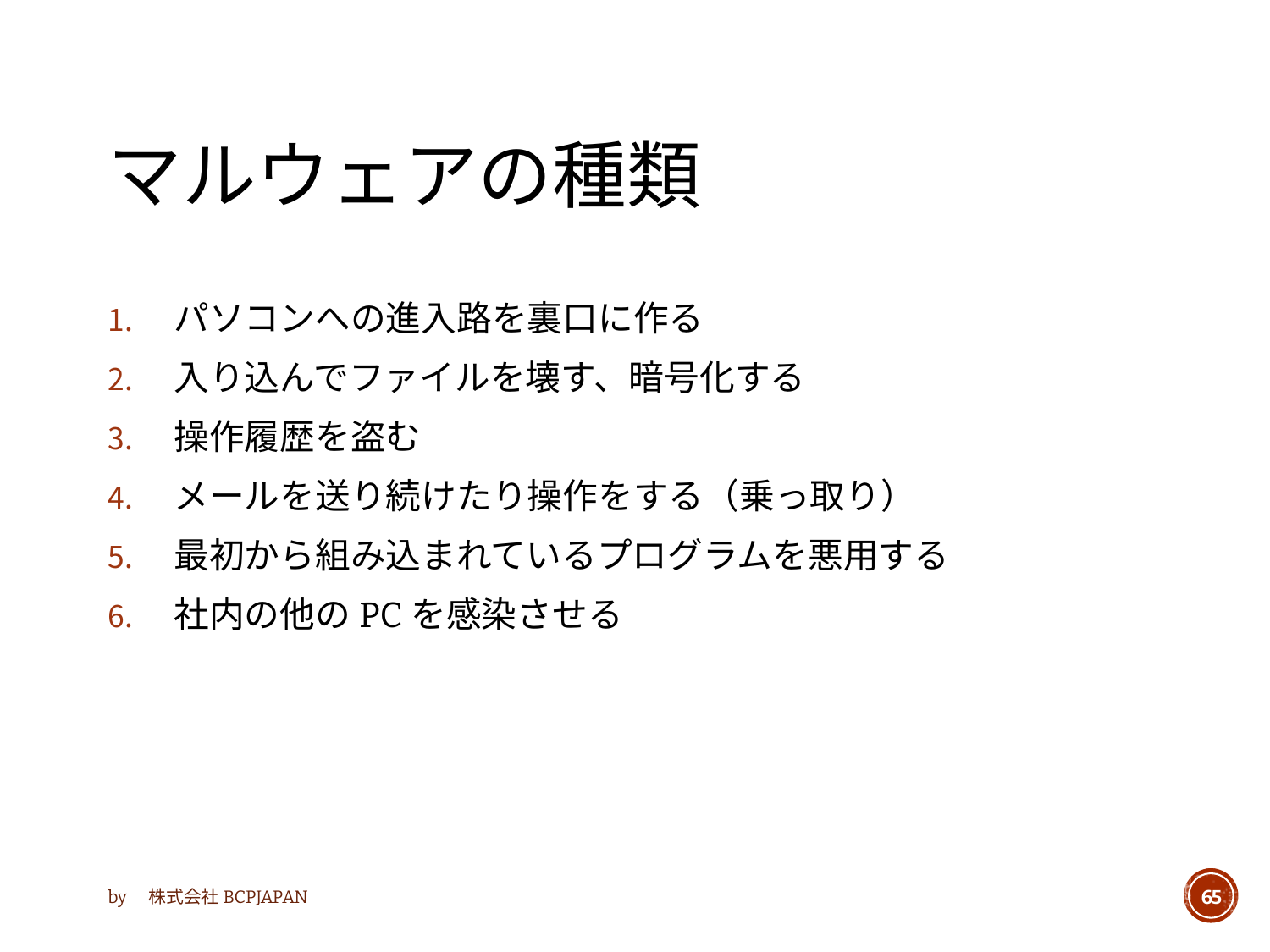

# マルウェアの種類
パソコンへの進入路を裏口に作る
入り込んでファイルを壊す、暗号化する
操作履歴を盗む
メールを送り続けたり操作をする（乗っ取り）
最初から組み込まれているプログラムを悪用する
社内の他のPCを感染させる

by　株式会社BCPJAPAN
65